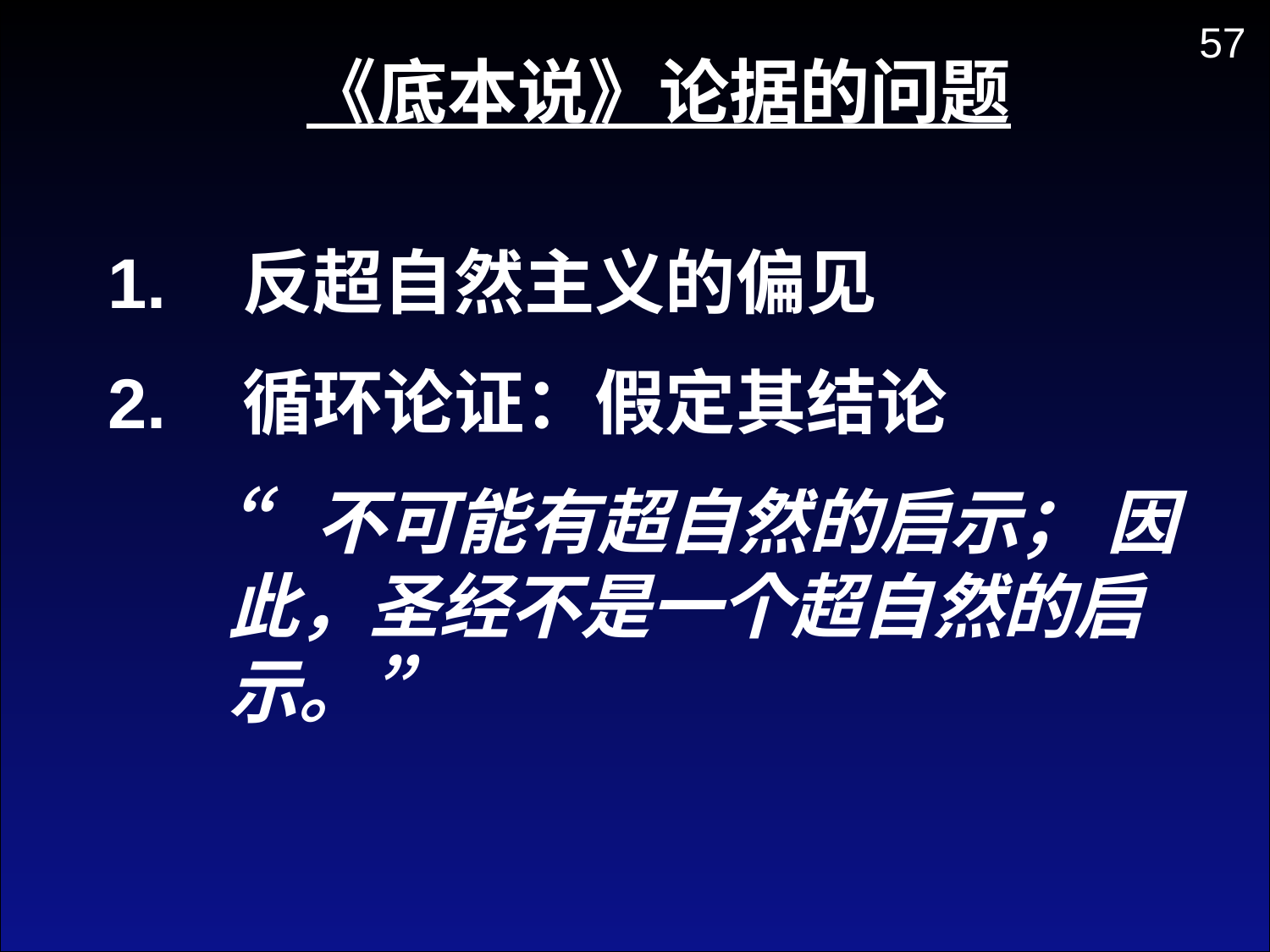

57
《底本说》论据的问题
1.   反超自然主义的偏见
2.   循环论证：假定其结论
	“不可能有超自然的启示； 因此，圣经不是一个超自然的启示。”